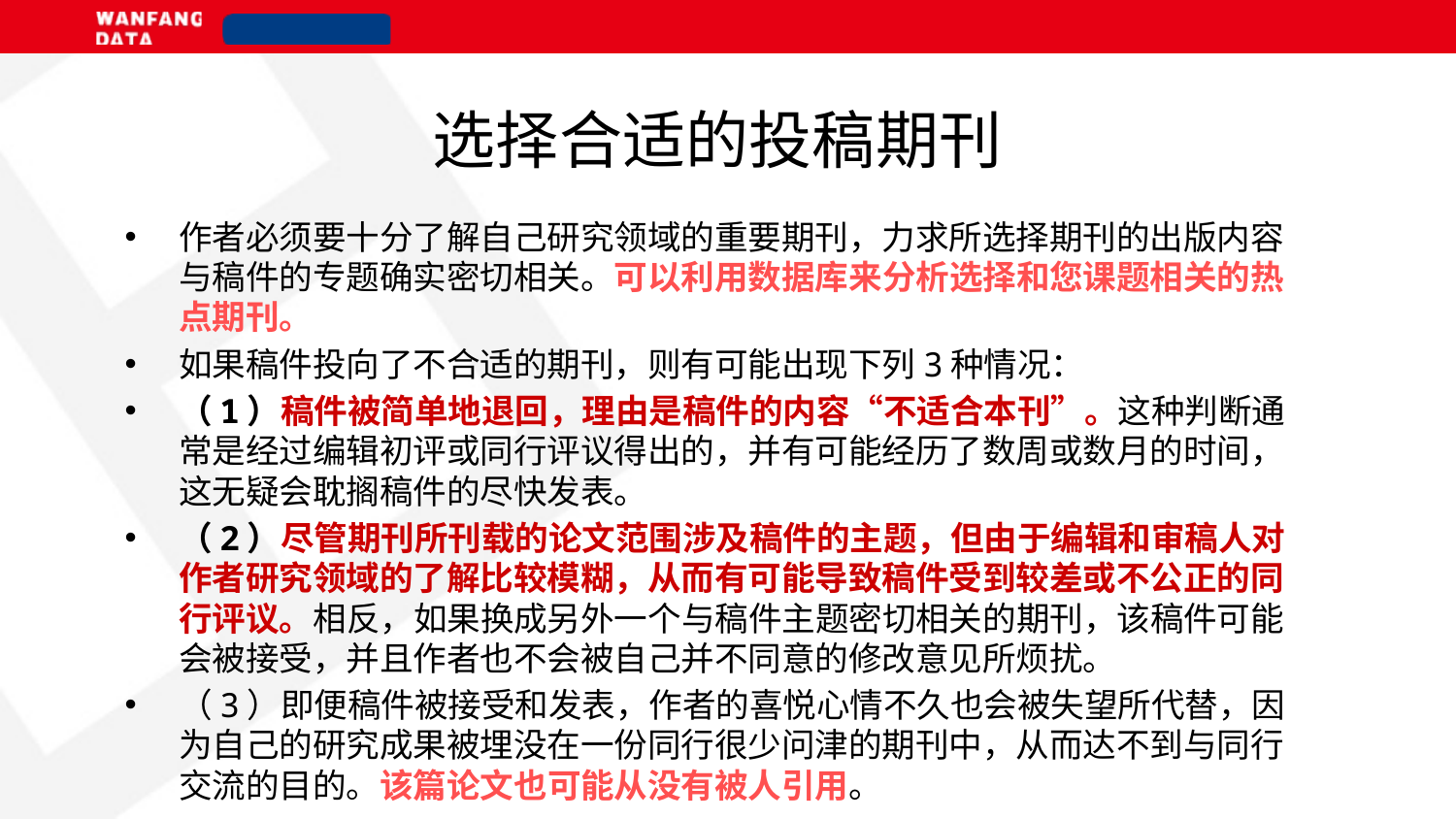

# 选择合适的投稿期刊
作者必须要十分了解自己研究领域的重要期刊，力求所选择期刊的出版内容与稿件的专题确实密切相关。可以利用数据库来分析选择和您课题相关的热点期刊。
如果稿件投向了不合适的期刊，则有可能出现下列3种情况：
（1）稿件被简单地退回，理由是稿件的内容“不适合本刊”。这种判断通常是经过编辑初评或同行评议得出的，并有可能经历了数周或数月的时间，这无疑会耽搁稿件的尽快发表。
（2）尽管期刊所刊载的论文范围涉及稿件的主题，但由于编辑和审稿人对作者研究领域的了解比较模糊，从而有可能导致稿件受到较差或不公正的同行评议。相反，如果换成另外一个与稿件主题密切相关的期刊，该稿件可能会被接受，并且作者也不会被自己并不同意的修改意见所烦扰。
（3）即便稿件被接受和发表，作者的喜悦心情不久也会被失望所代替，因为自己的研究成果被埋没在一份同行很少问津的期刊中，从而达不到与同行交流的目的。该篇论文也可能从没有被人引用。